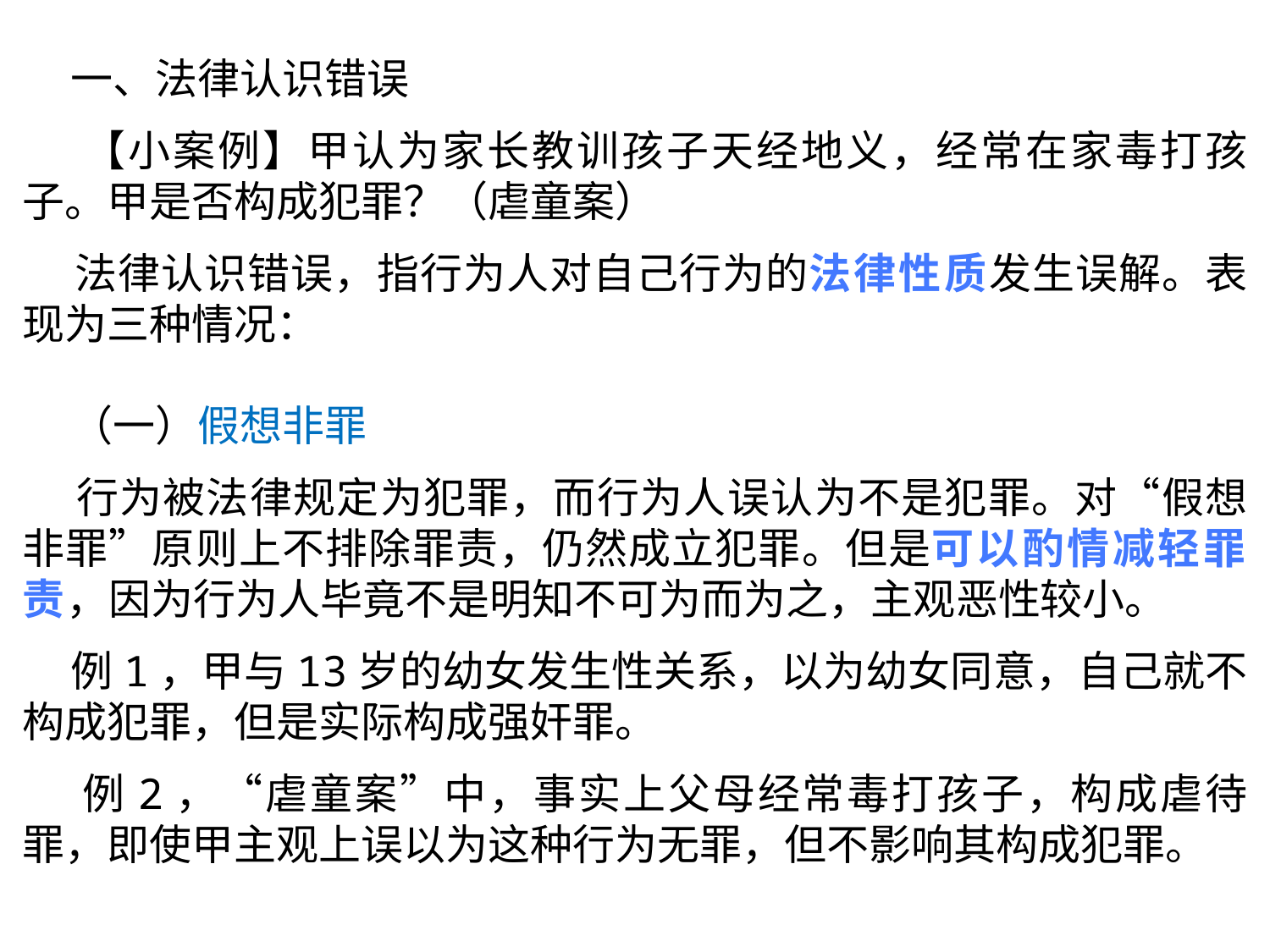

一、法律认识错误

    【小案例】甲认为家长教训孩子天经地义，经常在家毒打孩子。甲是否构成犯罪？（虐童案）

    法律认识错误，指行为人对自己行为的法律性质发生误解。表现为三种情况：

    （一）假想非罪

    行为被法律规定为犯罪，而行为人误认为不是犯罪。对“假想非罪”原则上不排除罪责，仍然成立犯罪。但是可以酌情减轻罪责，因为行为人毕竟不是明知不可为而为之，主观恶性较小。

    例1，甲与13岁的幼女发生性关系，以为幼女同意，自己就不构成犯罪，但是实际构成强奸罪。

    例2，“虐童案”中，事实上父母经常毒打孩子，构成虐待罪，即使甲主观上误以为这种行为无罪，但不影响其构成犯罪。